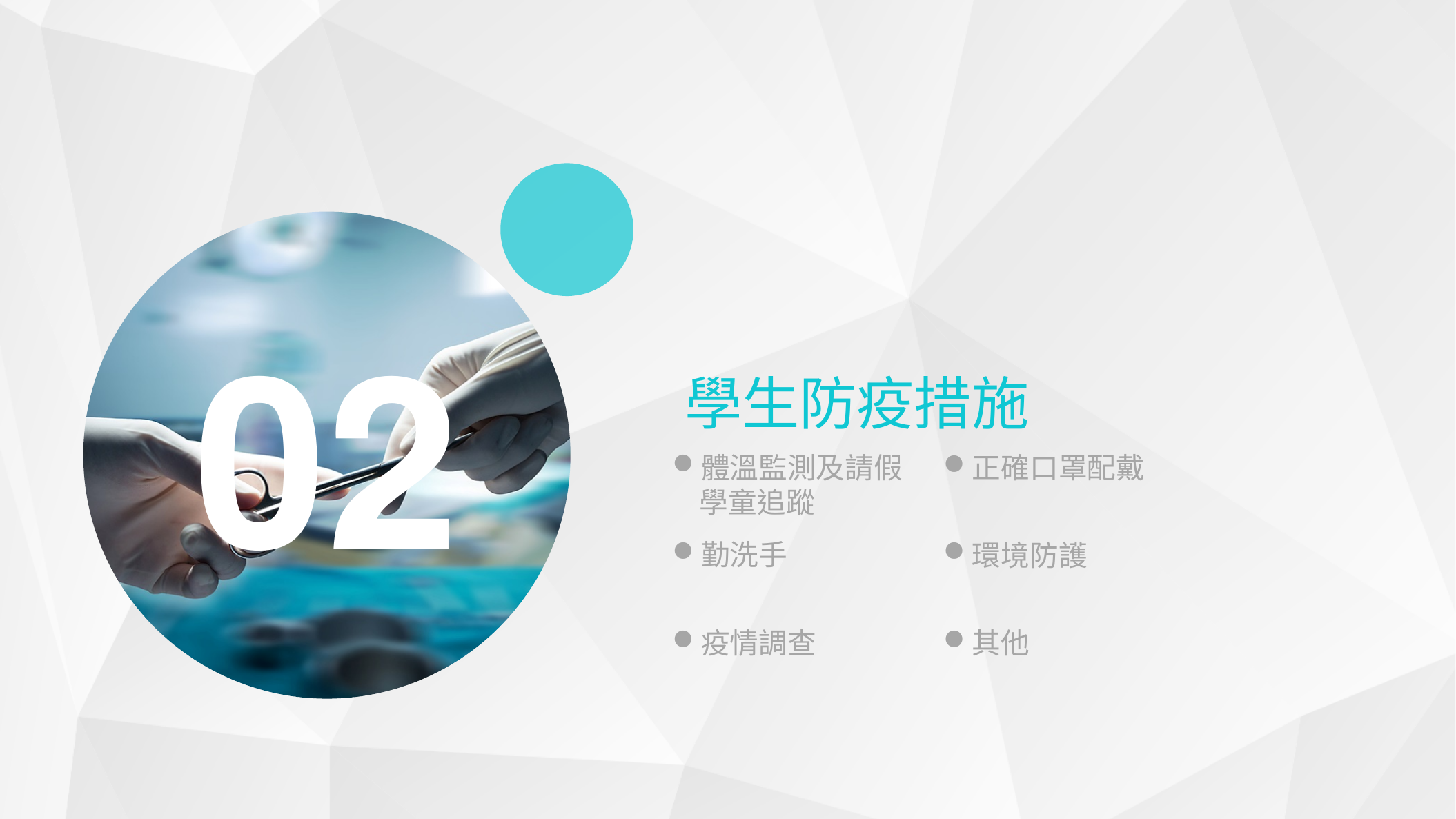

02
學生防疫措施
體溫監測及請假學童追蹤
正確口罩配戴
勤洗手
環境防護
疫情調查
其他